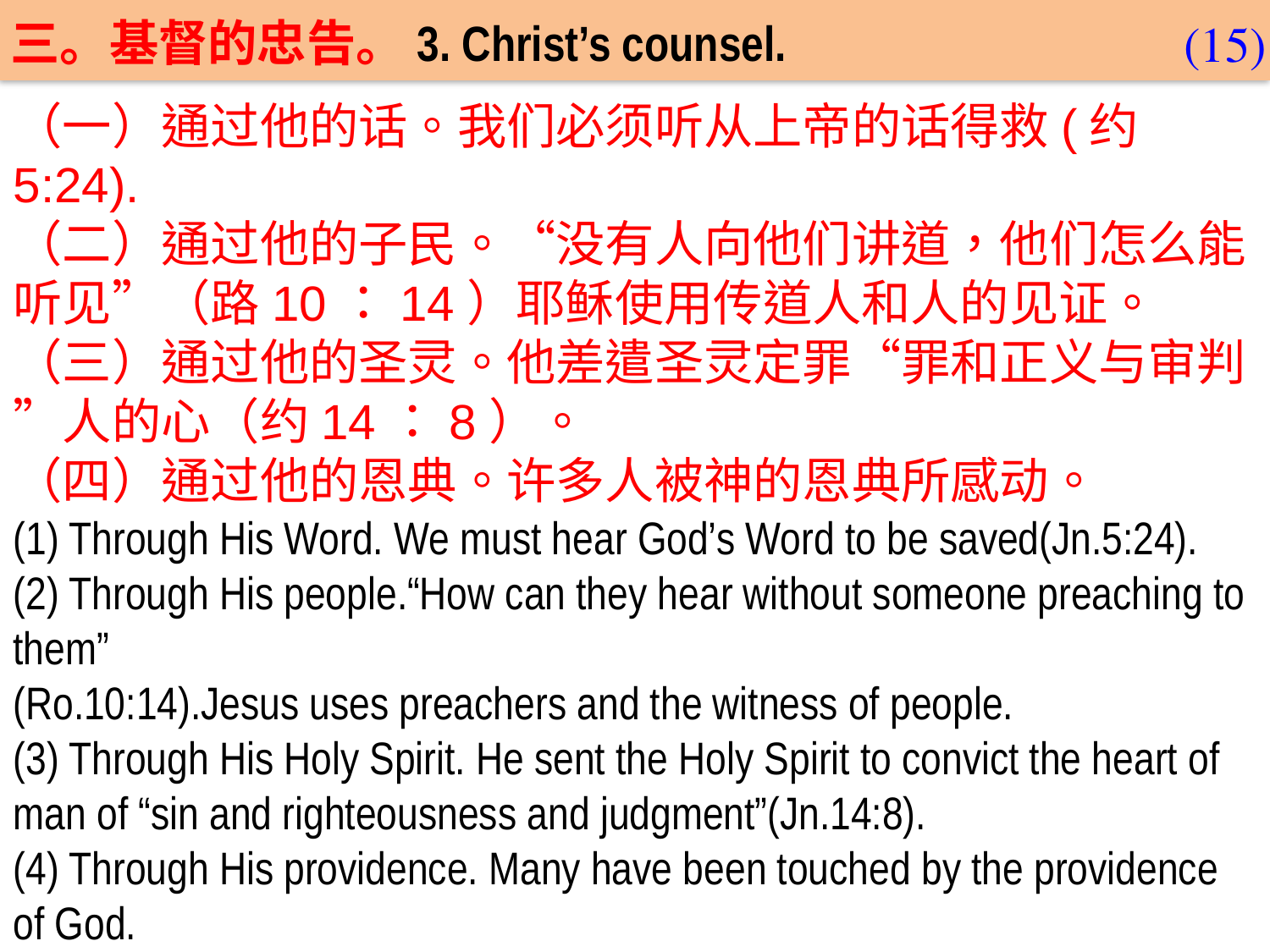

三。基督的忠告。3. Christ’s counsel.
(15)
（一）通过他的话。我们必须听从上帝的话得救(约5:24).
（二）通过他的子民。“没有人向他们讲道，他们怎么能听见”（路10：14）耶稣使用传道人和人的见证。
（三）通过他的圣灵。他差遣圣灵定罪“罪和正义与审判”人的心（约14：8）。
（四）通过他的恩典。许多人被神的恩典所感动。
(1) Through His Word. We must hear God’s Word to be saved(Jn.5:24).
(2) Through His people.“How can they hear without someone preaching to them”
(Ro.10:14).Jesus uses preachers and the witness of people.
(3) Through His Holy Spirit. He sent the Holy Spirit to convict the heart of man of “sin and righteousness and judgment”(Jn.14:8).
(4) Through His providence. Many have been touched by the providence of God.